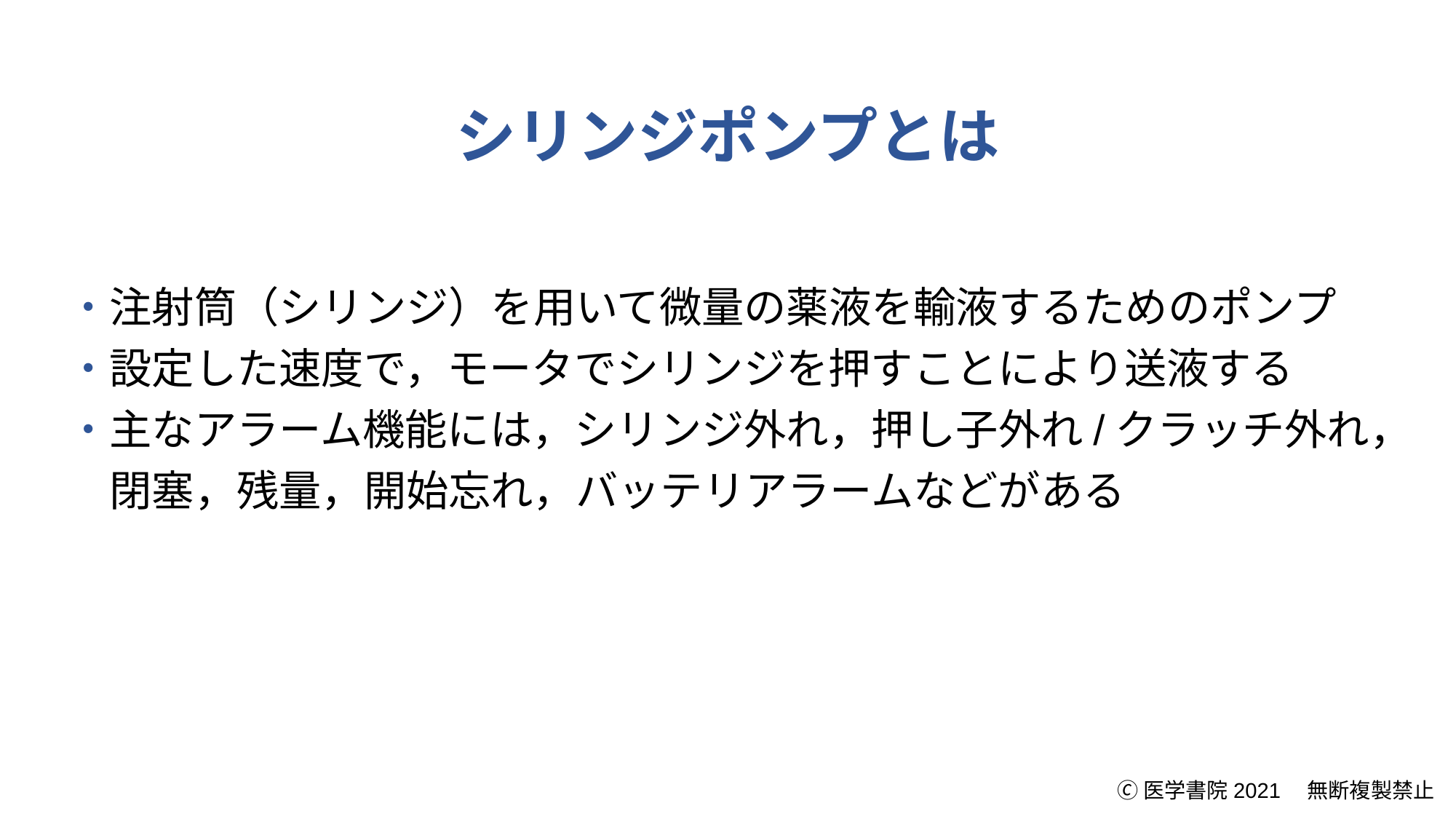

# シリンジポンプとは
・注射筒（シリンジ）を用いて微量の薬液を輸液するためのポンプ
・設定した速度で，モータでシリンジを押すことにより送液する
・主なアラーム機能には，シリンジ外れ，押し子外れ/クラッチ外れ，
　閉塞，残量，開始忘れ，バッテリアラームなどがある

🄫医学書院2021　無断複製禁止